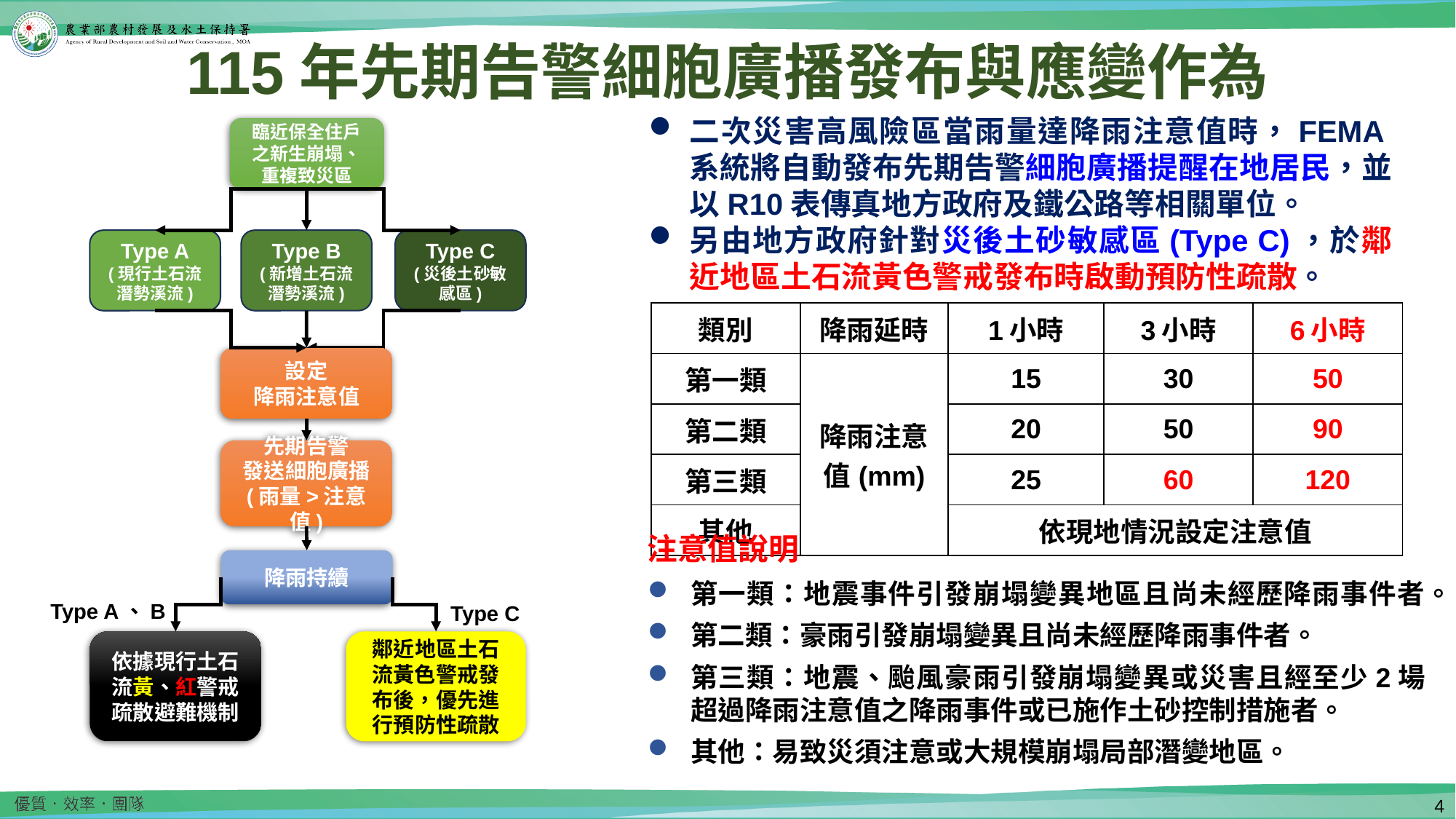

115年先期告警細胞廣播發布與應變作為
二次災害高風險區當雨量達降雨注意值時，FEMA系統將自動發布先期告警細胞廣播提醒在地居民，並以R10表傳真地方政府及鐵公路等相關單位。
另由地方政府針對災後土砂敏感區(Type C)，於鄰近地區土石流黃色警戒發布時啟動預防性疏散。
臨近保全住戶之新生崩塌、重複致災區
Type B
(新增土石流潛勢溪流)
Type C
(災後土砂敏感區)
Type A
(現行土石流潛勢溪流)
設定
降雨注意值
降雨持續
Type A、B
Type C
依據現行土石流黃、紅警戒疏散避難機制
鄰近地區土石流黃色警戒發布後，優先進行預防性疏散
先期告警
發送細胞廣播
(雨量>注意值)
| 類別 | 降雨延時 | 1小時 | 3小時 | 6小時 |
| --- | --- | --- | --- | --- |
| 第一類 | 降雨注意值(mm) | 15 | 30 | 50 |
| 第二類 |  | 20 | 50 | 90 |
| 第三類 |  | 25 | 60 | 120 |
| 其他 |  | 依現地情況設定注意值 |  |  |
注意值說明
第一類：地震事件引發崩塌變異地區且尚未經歷降雨事件者。
第二類：豪雨引發崩塌變異且尚未經歷降雨事件者。
第三類：地震、颱風豪雨引發崩塌變異或災害且經至少2場超過降雨注意值之降雨事件或已施作土砂控制措施者。
其他：易致災須注意或大規模崩塌局部潛變地區。
4